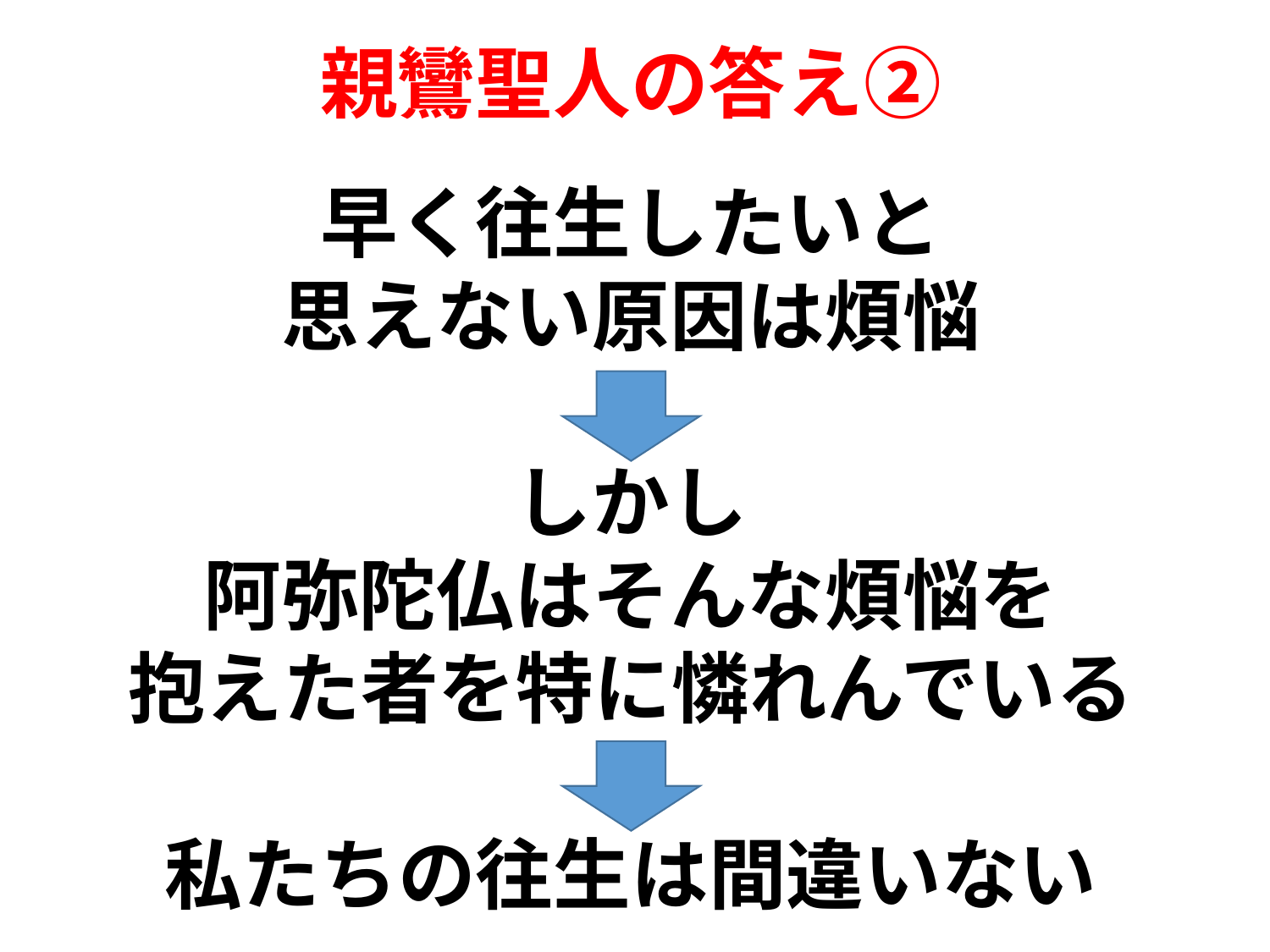

親鸞聖人の答え②
早く往生したいと
思えない原因は煩悩

しかし
阿弥陀仏はそんな煩悩を
抱えた者を特に憐れんでいる

私たちの往生は間違いない